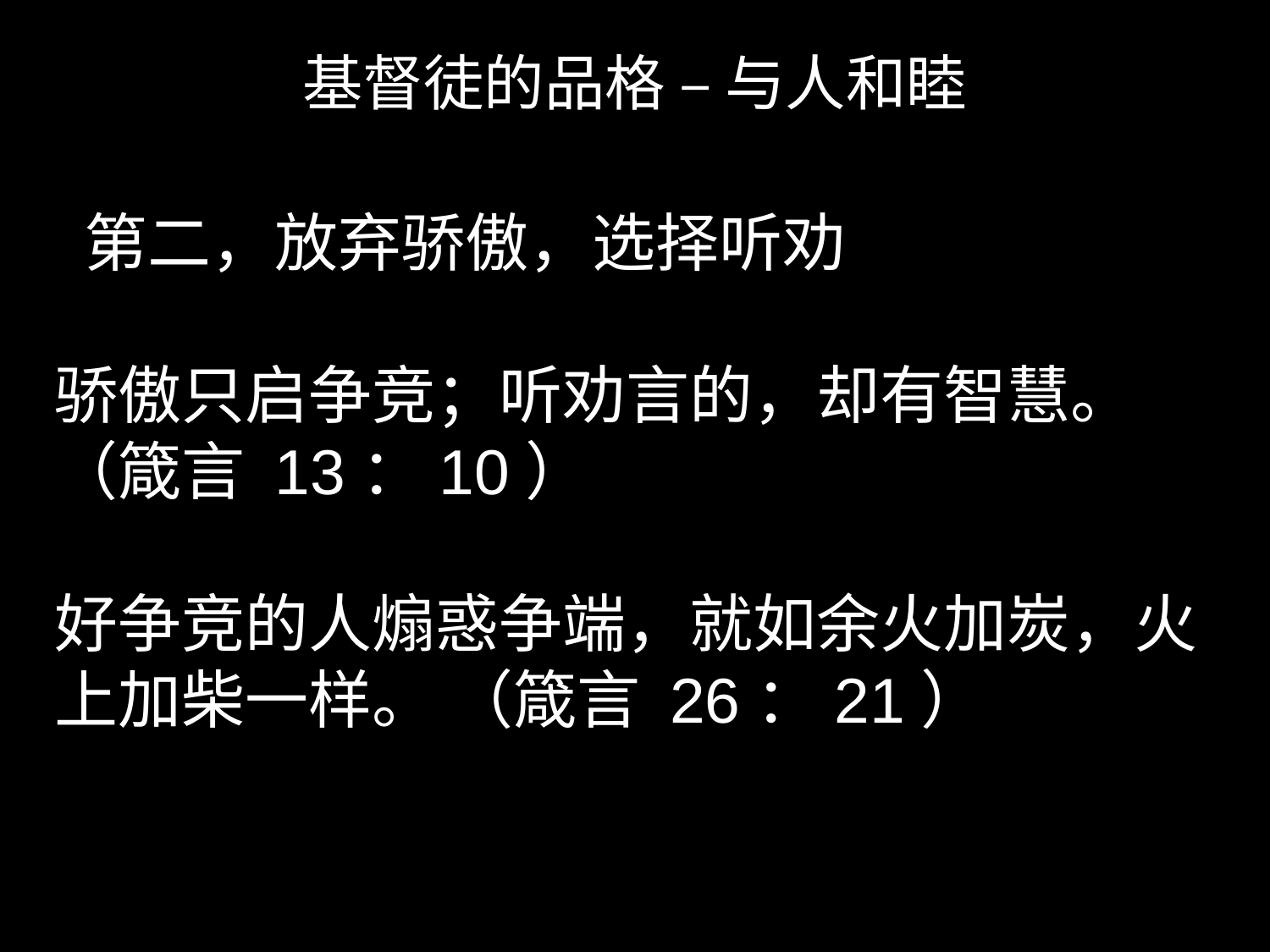

# 基督徒的品格 – 与人和睦
 第二，放弃骄傲，选择听劝

骄傲只启争竞；听劝言的，却有智慧。（箴言 13：10）

好争竞的人煽惑争端，就如余火加炭，火上加柴一样。 （箴言 26：21）